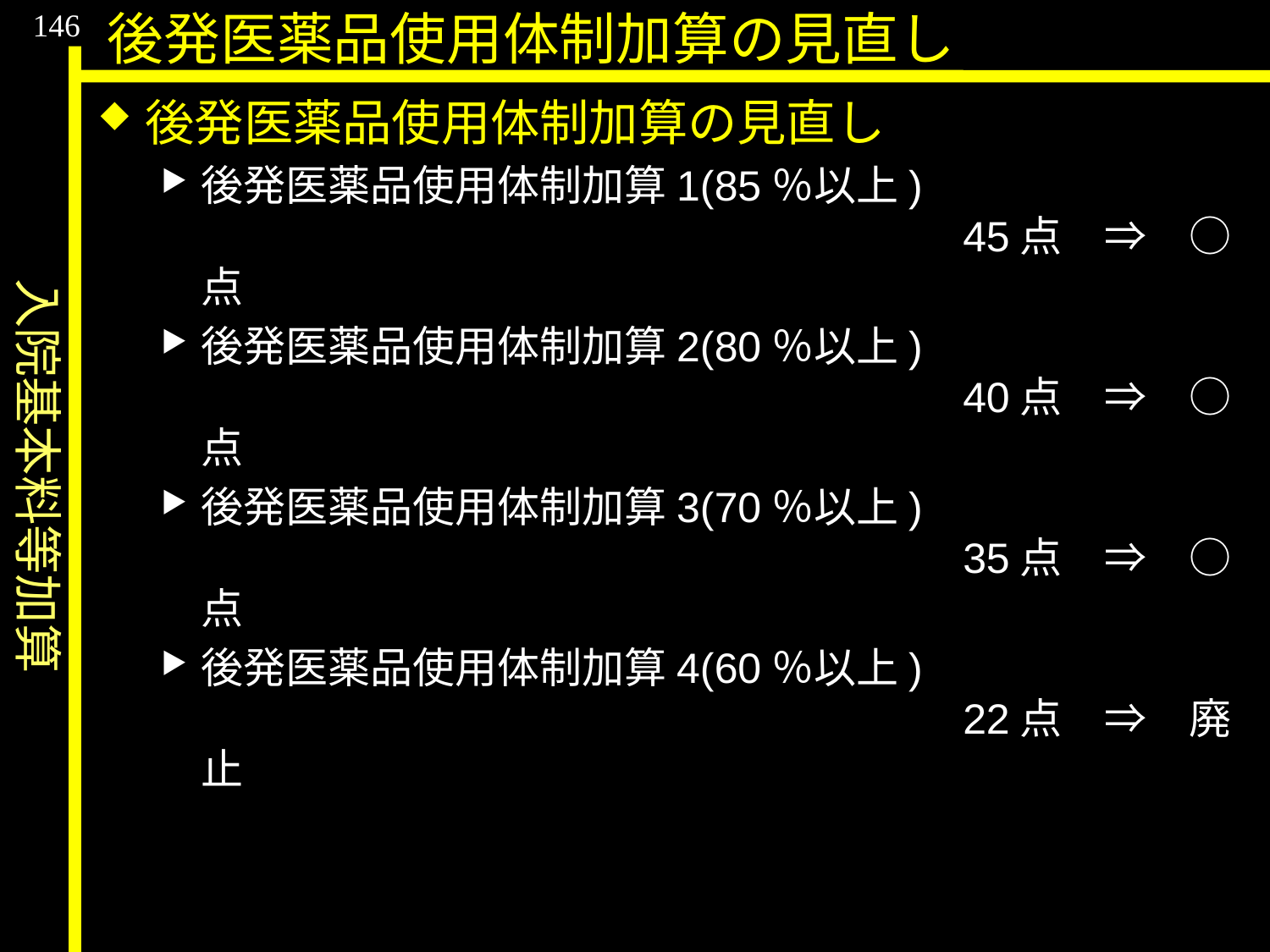

入院基本料等加算
146
後発医薬品使用体制加算の見直し

後発医薬品使用体制加算の見直し
後発医薬品使用体制加算1(85％以上)									45点　⇒　○点
後発医薬品使用体制加算2(80％以上)									40点　⇒　○点
後発医薬品使用体制加算3(70％以上)									35点　⇒　○点
後発医薬品使用体制加算4(60％以上)									22点　⇒　廃止